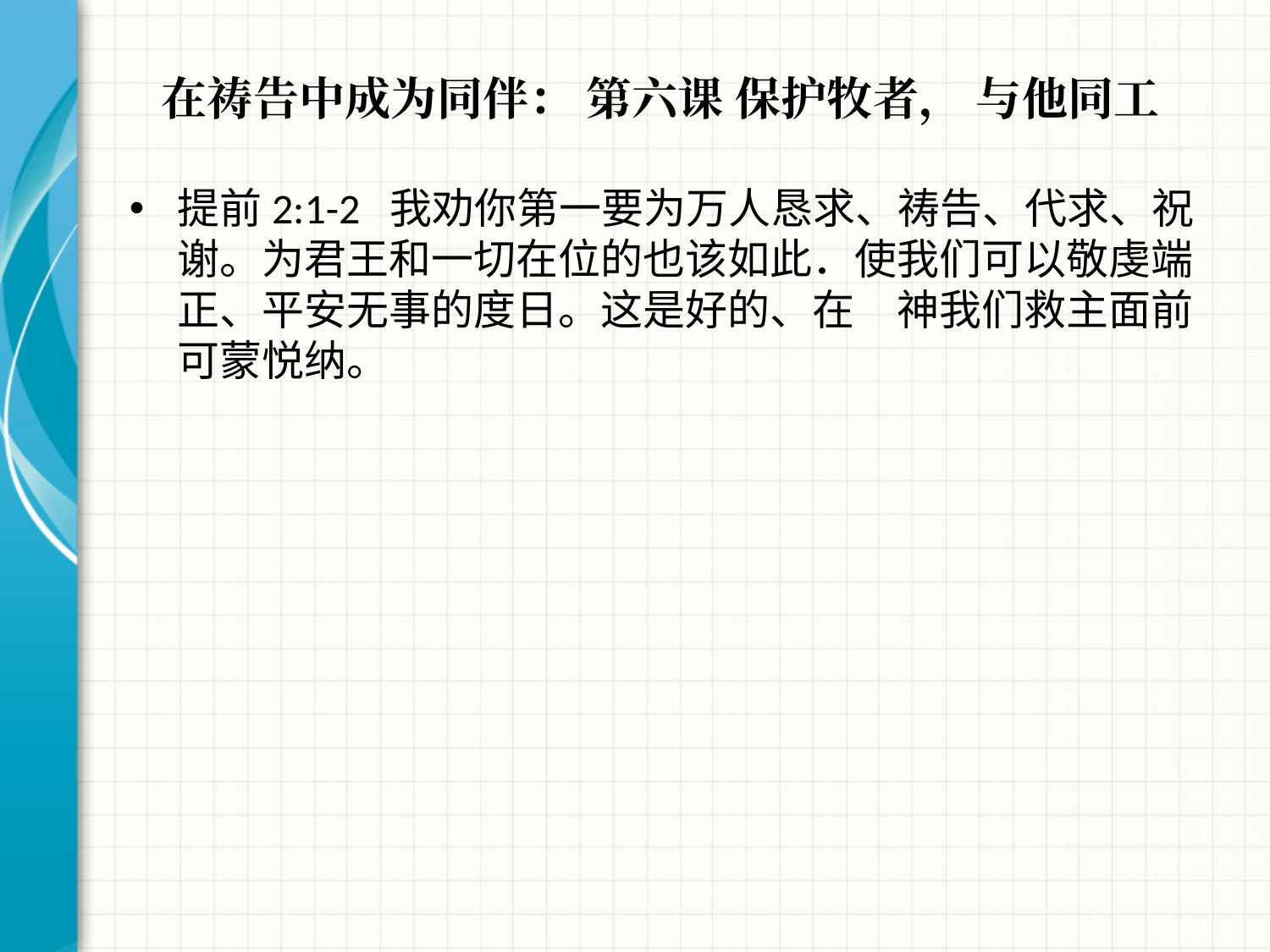

# 在祷告中成为同伴： 第六课 保护牧者， 与他同工

提前2:1-2  我劝你第一要为万人恳求、祷告、代求、祝谢。为君王和一切在位的也该如此．使我们可以敬虔端正、平安无事的度日。这是好的、在　神我们救主面前可蒙悦纳。